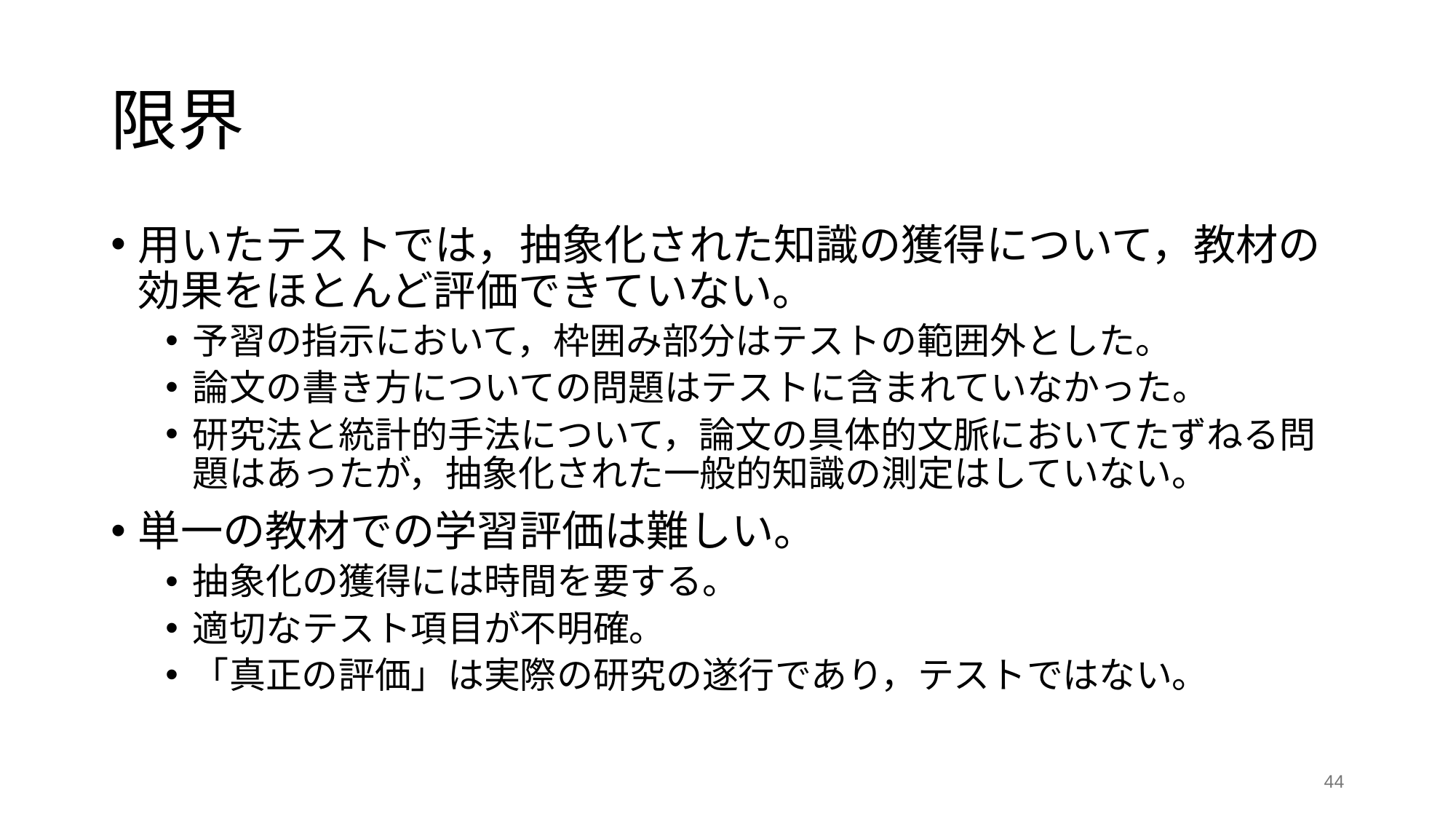

# 限界
用いたテストでは，抽象化された知識の獲得について，教材の効果をほとんど評価できていない。
予習の指示において，枠囲み部分はテストの範囲外とした。
論文の書き方についての問題はテストに含まれていなかった。
研究法と統計的手法について，論文の具体的文脈においてたずねる問題はあったが，抽象化された一般的知識の測定はしていない。
単一の教材での学習評価は難しい。
抽象化の獲得には時間を要する。
適切なテスト項目が不明確。
「真正の評価」は実際の研究の遂行であり，テストではない。
44